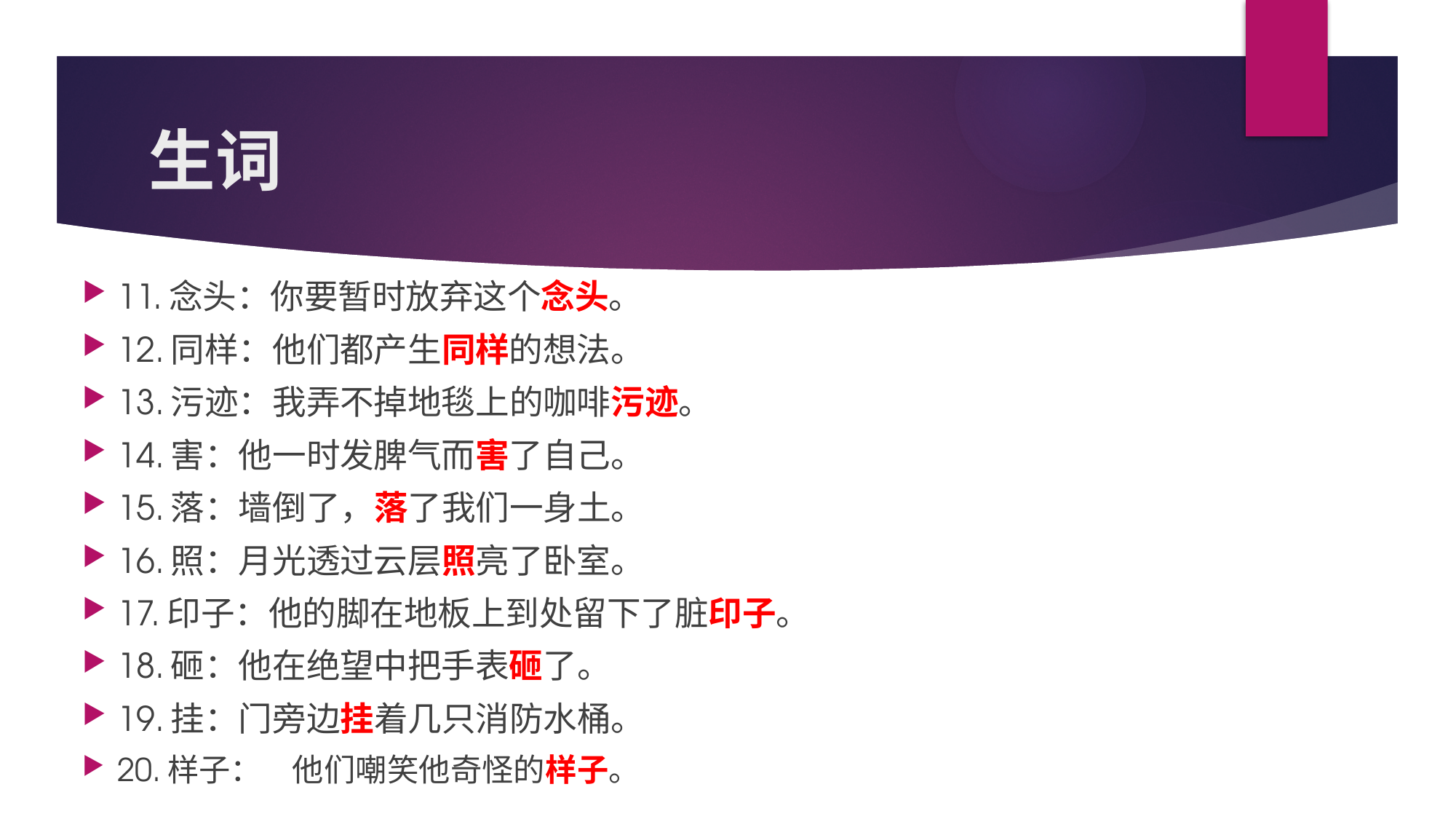

# 生词
11.念头：你要暂时放弃这个念头。
12.同样：他们都产生同样的想法。
13.污迹：我弄不掉地毯上的咖啡污迹。
14.害：他一时发脾气而害了自己。
15.落：墙倒了，落了我们一身土。
16.照：月光透过云层照亮了卧室。
17.印子：他的脚在地板上到处留下了脏印子。
18.砸：他在绝望中把手表砸了。
19.挂：门旁边挂着几只消防水桶。
20.样子：	他们嘲笑他奇怪的样子。